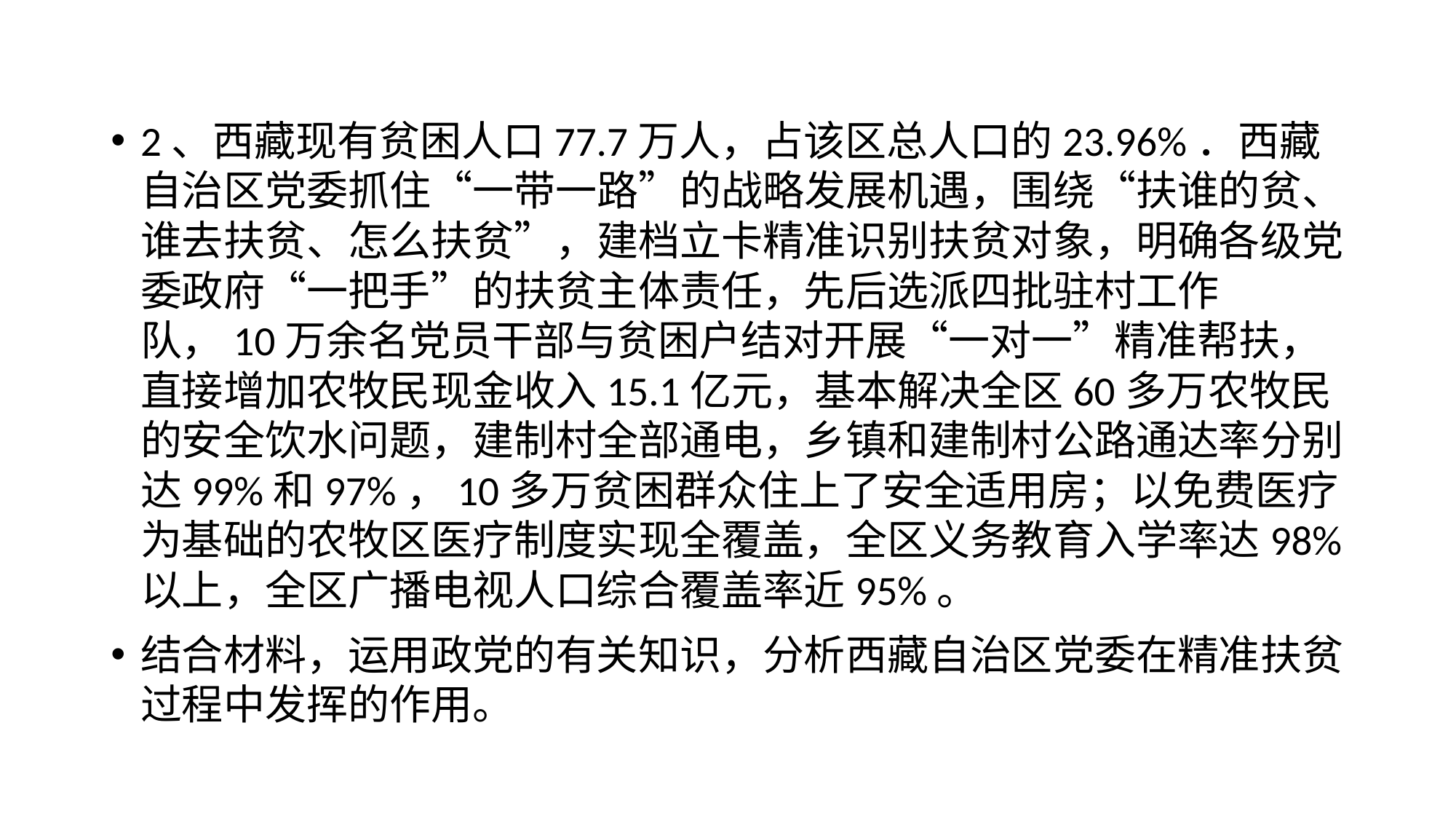

#
2、西藏现有贫困人口77.7万人，占该区总人口的23.96%．西藏自治区党委抓住“一带一路”的战略发展机遇，围绕“扶谁的贫、谁去扶贫、怎么扶贫”，建档立卡精准识别扶贫对象，明确各级党委政府“一把手”的扶贫主体责任，先后选派四批驻村工作队，10万余名党员干部与贫困户结对开展“一对一”精准帮扶，直接增加农牧民现金收入15.1亿元，基本解决全区60多万农牧民的安全饮水问题，建制村全部通电，乡镇和建制村公路通达率分别达99%和97%，10多万贫困群众住上了安全适用房；以免费医疗为基础的农牧区医疗制度实现全覆盖，全区义务教育入学率达98%以上，全区广播电视人口综合覆盖率近95%。
结合材料，运用政党的有关知识，分析西藏自治区党委在精准扶贫过程中发挥的作用。